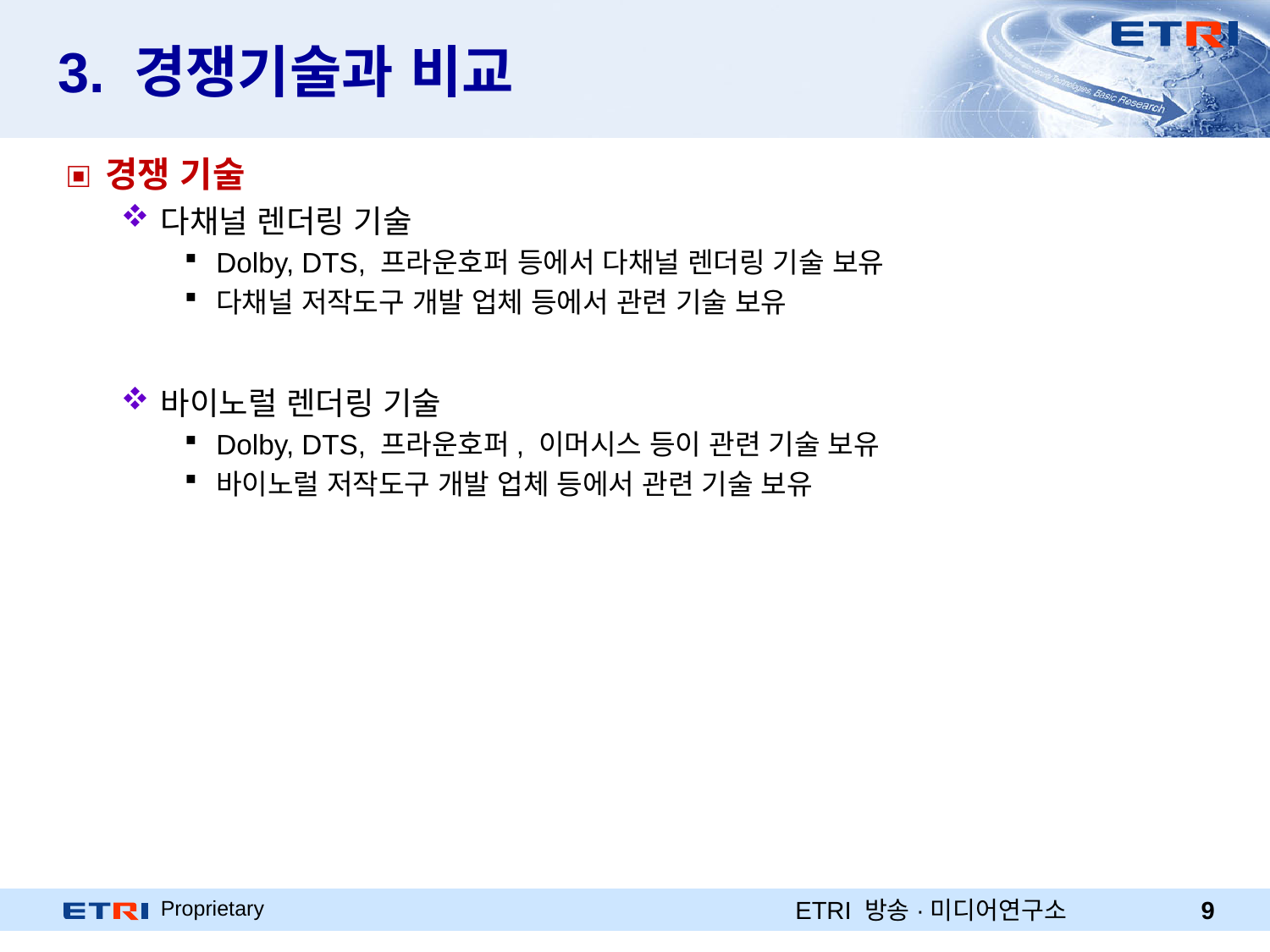

# 3. 경쟁기술과 비교
경쟁 기술
다채널 렌더링 기술
Dolby, DTS, 프라운호퍼 등에서 다채널 렌더링 기술 보유
다채널 저작도구 개발 업체 등에서 관련 기술 보유

바이노럴 렌더링 기술
Dolby, DTS, 프라운호퍼, 이머시스 등이 관련 기술 보유
바이노럴 저작도구 개발 업체 등에서 관련 기술 보유
ETRI 방송·미디어연구소
9